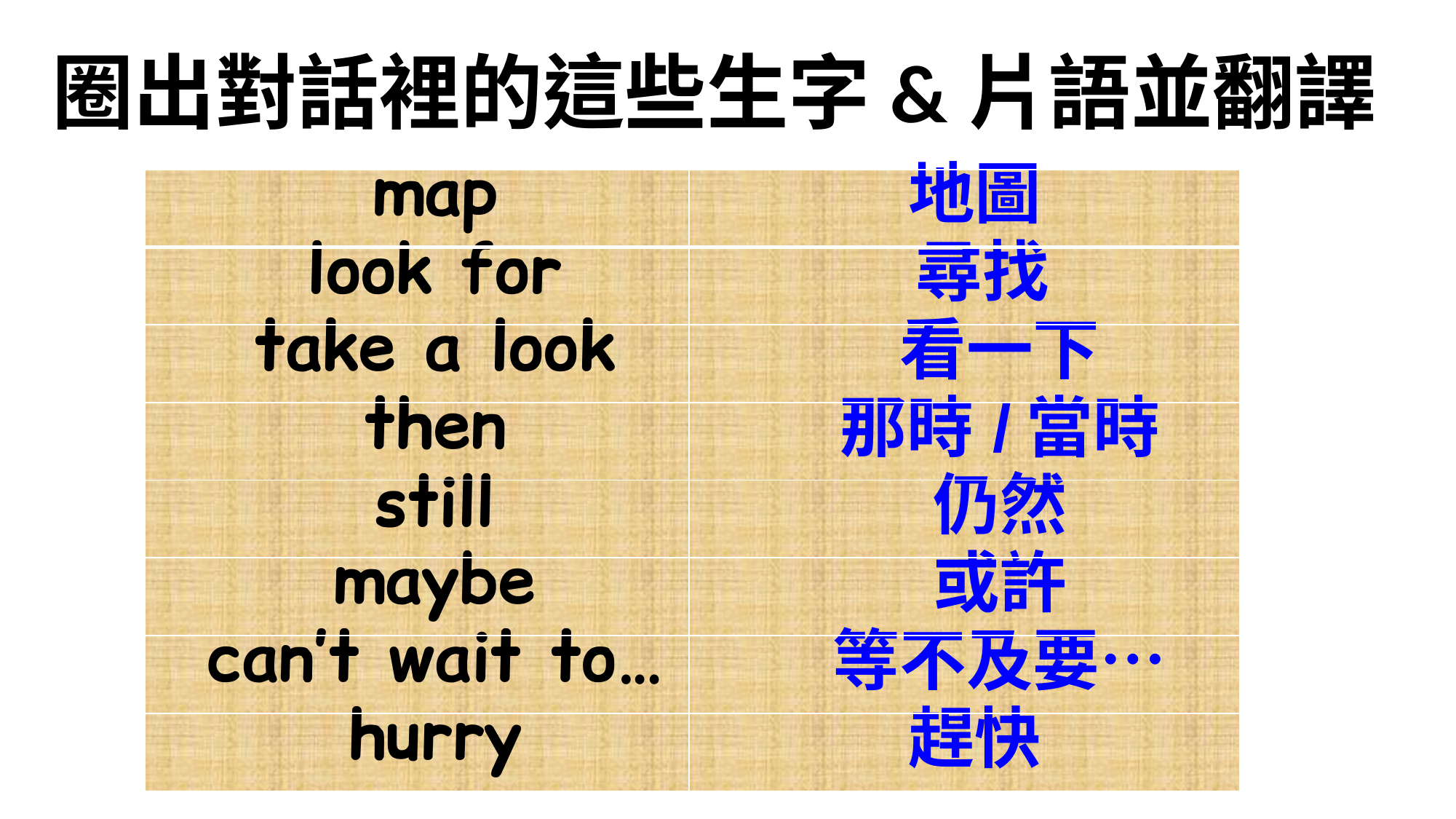

圈出對話裡的這些生字&片語並翻譯
| map | 地圖 |
| --- | --- |
| look for | 尋找 |
| take a look | 看一下 |
| then | 那時/當時 |
| still | 仍然 |
| maybe | 或許 |
| can’t wait to… | 等不及要… |
| hurry | 趕快 |